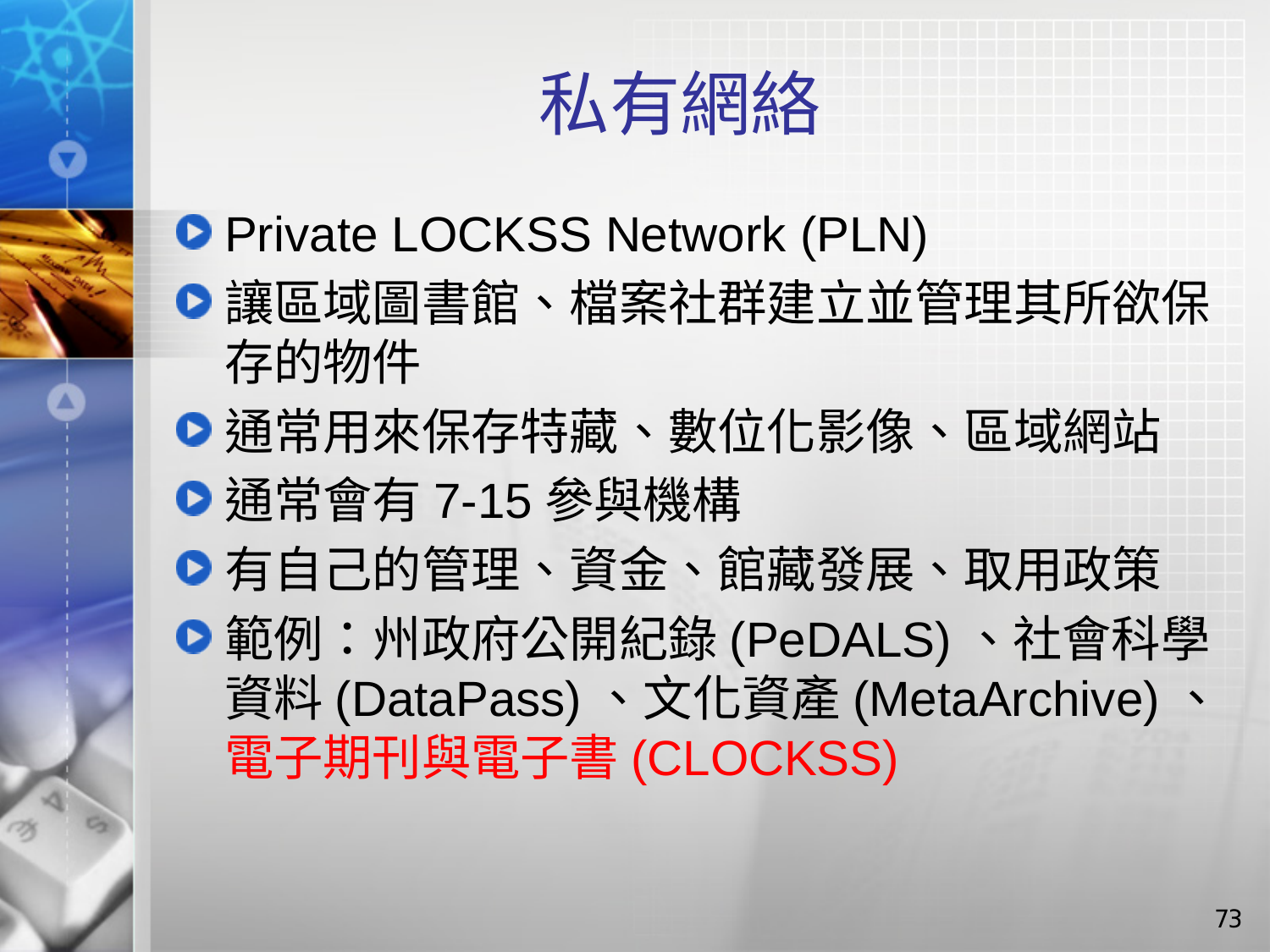

# 私有網絡
Private LOCKSS Network (PLN)
讓區域圖書館、檔案社群建立並管理其所欲保存的物件
通常用來保存特藏、數位化影像、區域網站
通常會有7-15參與機構
有自己的管理、資金、館藏發展、取用政策
範例：州政府公開紀錄(PeDALS)、社會科學資料(DataPass)、文化資產(MetaArchive)、電子期刊與電子書(CLOCKSS)
73